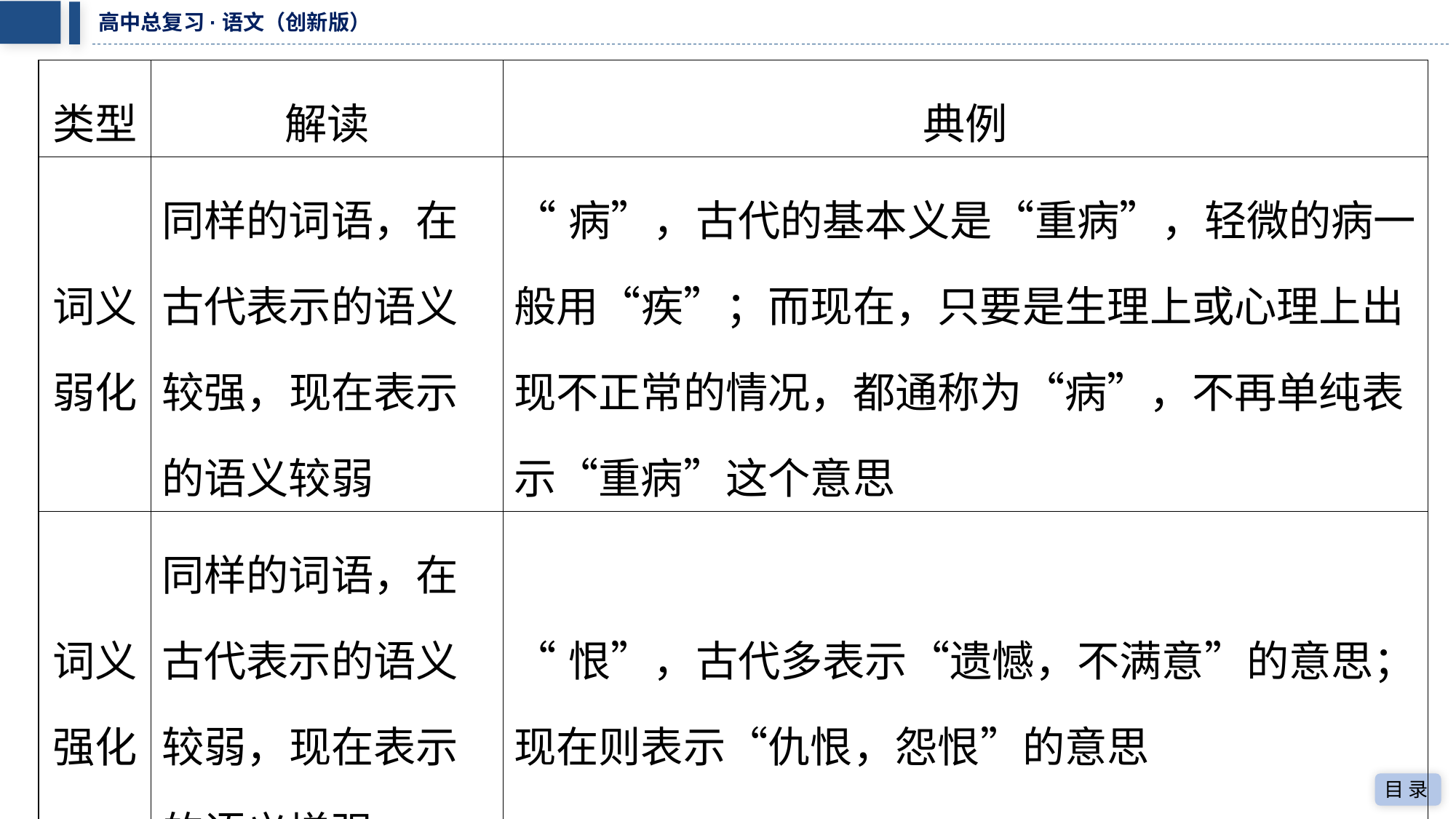

| 类型 | 解读 | 典例 |
| --- | --- | --- |
| 词义 弱化 | 同样的词语，在 古代表示的语义 较强，现在表示 的语义较弱 | “病”，古代的基本义是“重病”，轻微的病一 般用“疾”；而现在，只要是生理上或心理上出 现不正常的情况，都通称为“病”，不再单纯表 示“重病”这个意思 |
| 词义 强化 | 同样的词语，在 古代表示的语义 较弱，现在表示 的语义增强 | “恨”，古代多表示“遗憾，不满意”的意思； 现在则表示“仇恨，怨恨”的意思 |